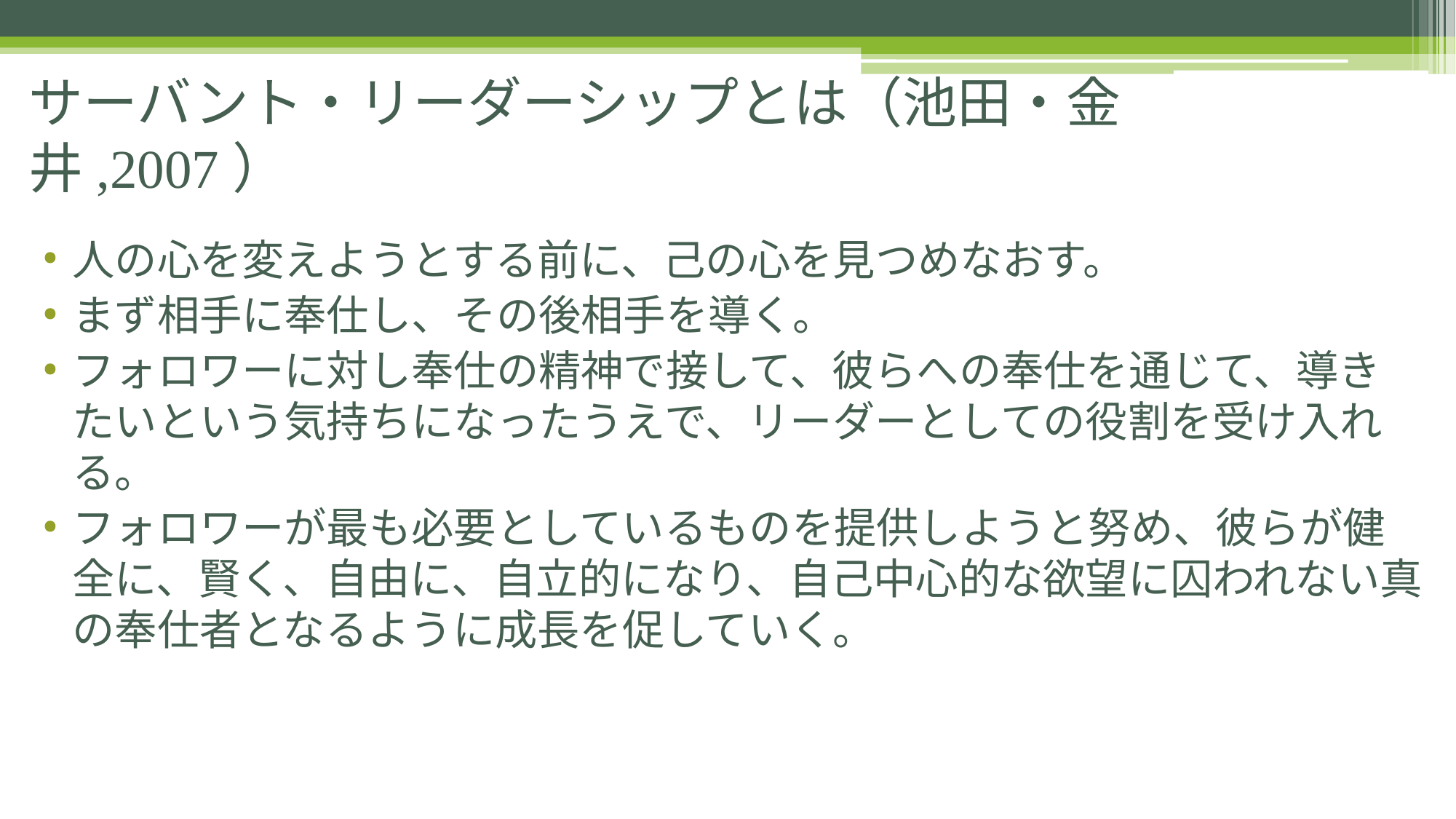

# サーバント・リーダーシップとは（池田・金井,2007）
人の心を変えようとする前に、己の心を見つめなおす。
まず相手に奉仕し、その後相手を導く。
フォロワーに対し奉仕の精神で接して、彼らへの奉仕を通じて、導きたいという気持ちになったうえで、リーダーとしての役割を受け入れる。
フォロワーが最も必要としているものを提供しようと努め、彼らが健全に、賢く、自由に、自立的になり、自己中心的な欲望に囚われない真の奉仕者となるように成長を促していく。